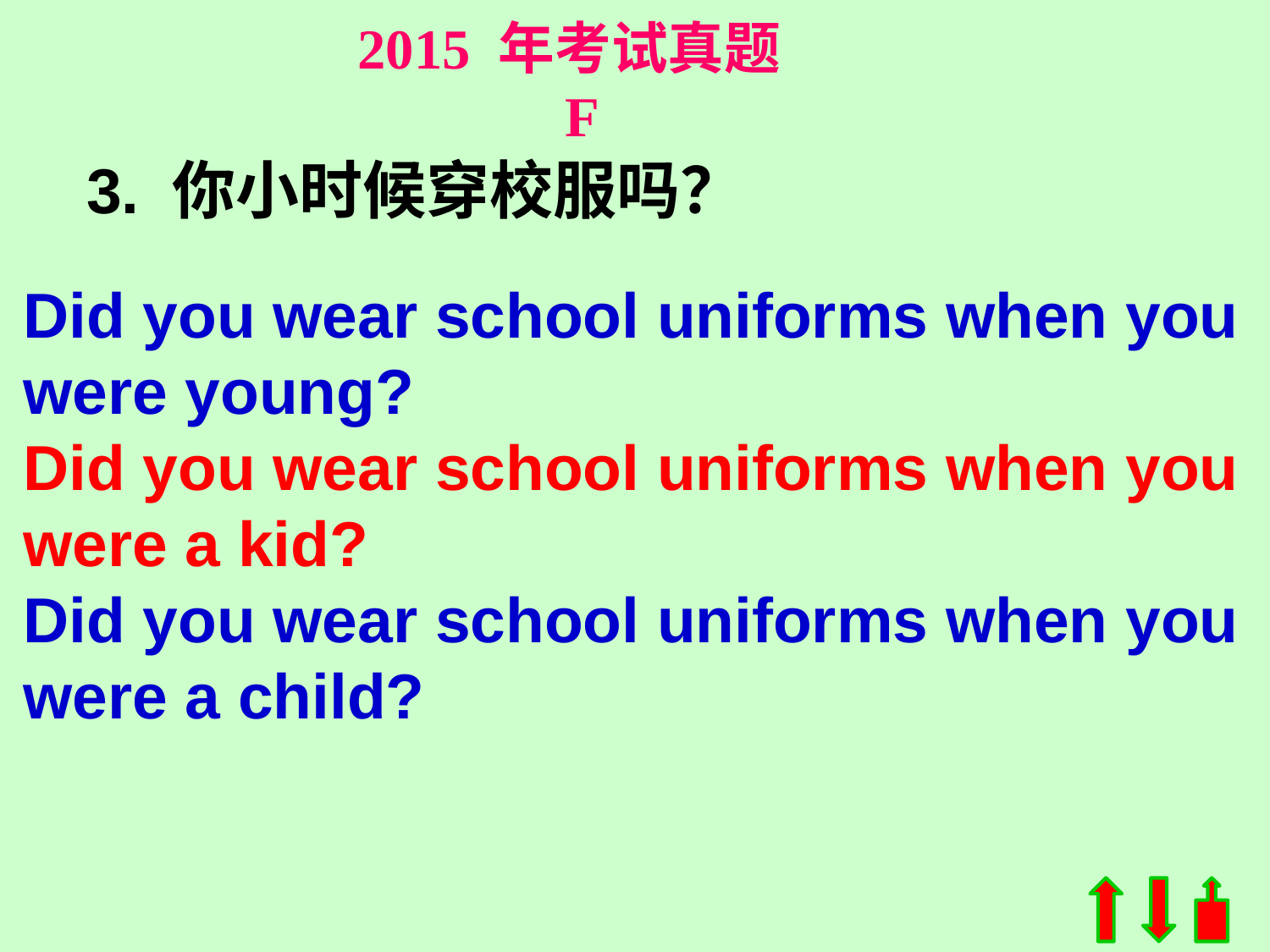

2015 年考试真题   F
3. 你小时候穿校服吗？
Did you wear school uniforms when you were young?
Did you wear school uniforms when you were a kid?
Did you wear school uniforms when you were a child?